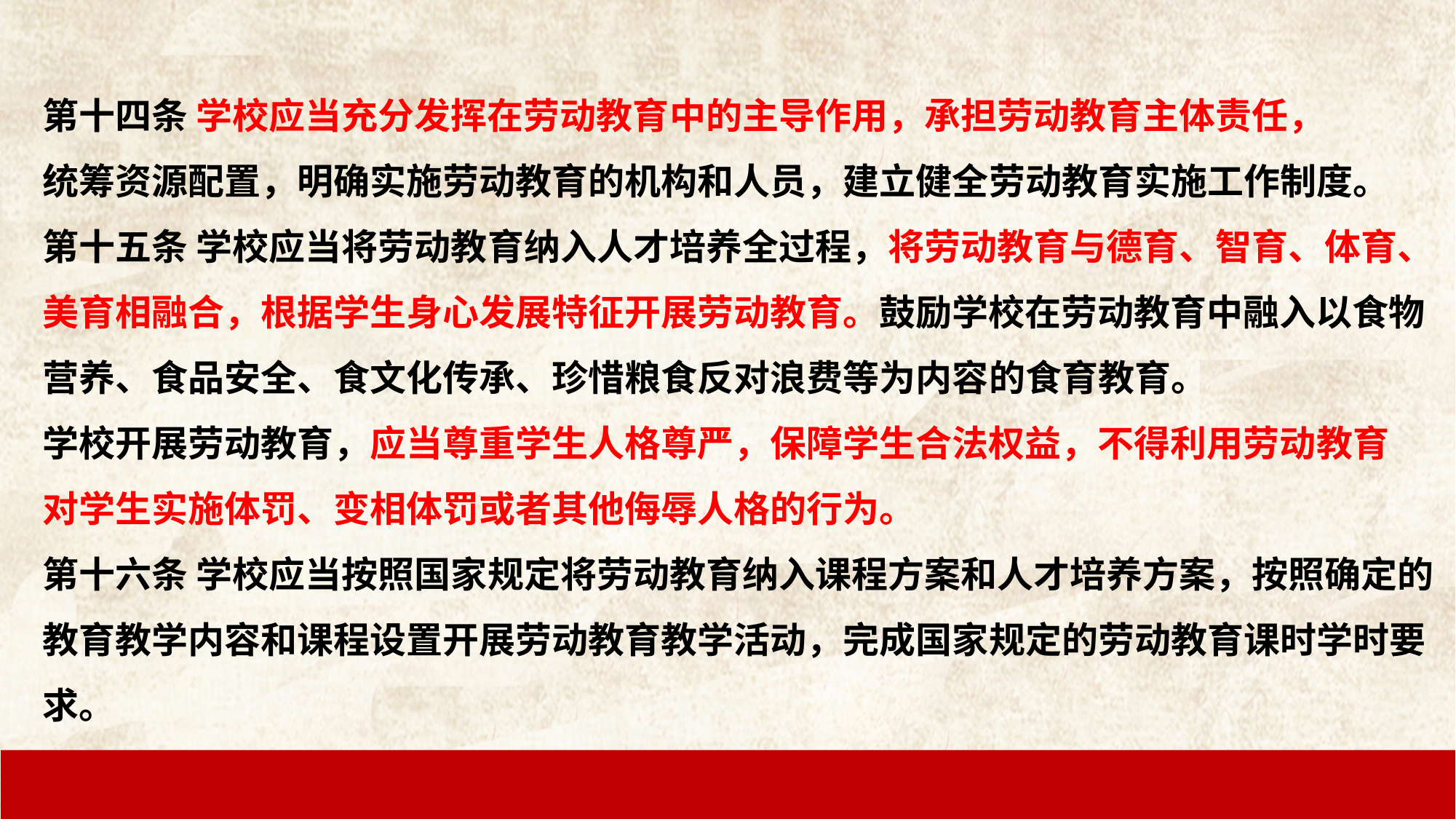

第十四条 学校应当充分发挥在劳动教育中的主导作用，承担劳动教育主体责任，
统筹资源配置，明确实施劳动教育的机构和人员，建立健全劳动教育实施工作制度。
第十五条 学校应当将劳动教育纳入人才培养全过程，将劳动教育与德育、智育、体育、
美育相融合，根据学生身心发展特征开展劳动教育。鼓励学校在劳动教育中融入以食物
营养、食品安全、食文化传承、珍惜粮食反对浪费等为内容的食育教育。
学校开展劳动教育，应当尊重学生人格尊严，保障学生合法权益，不得利用劳动教育
对学生实施体罚、变相体罚或者其他侮辱人格的行为。
第十六条 学校应当按照国家规定将劳动教育纳入课程方案和人才培养方案，按照确定的
教育教学内容和课程设置开展劳动教育教学活动，完成国家规定的劳动教育课时学时要
求。